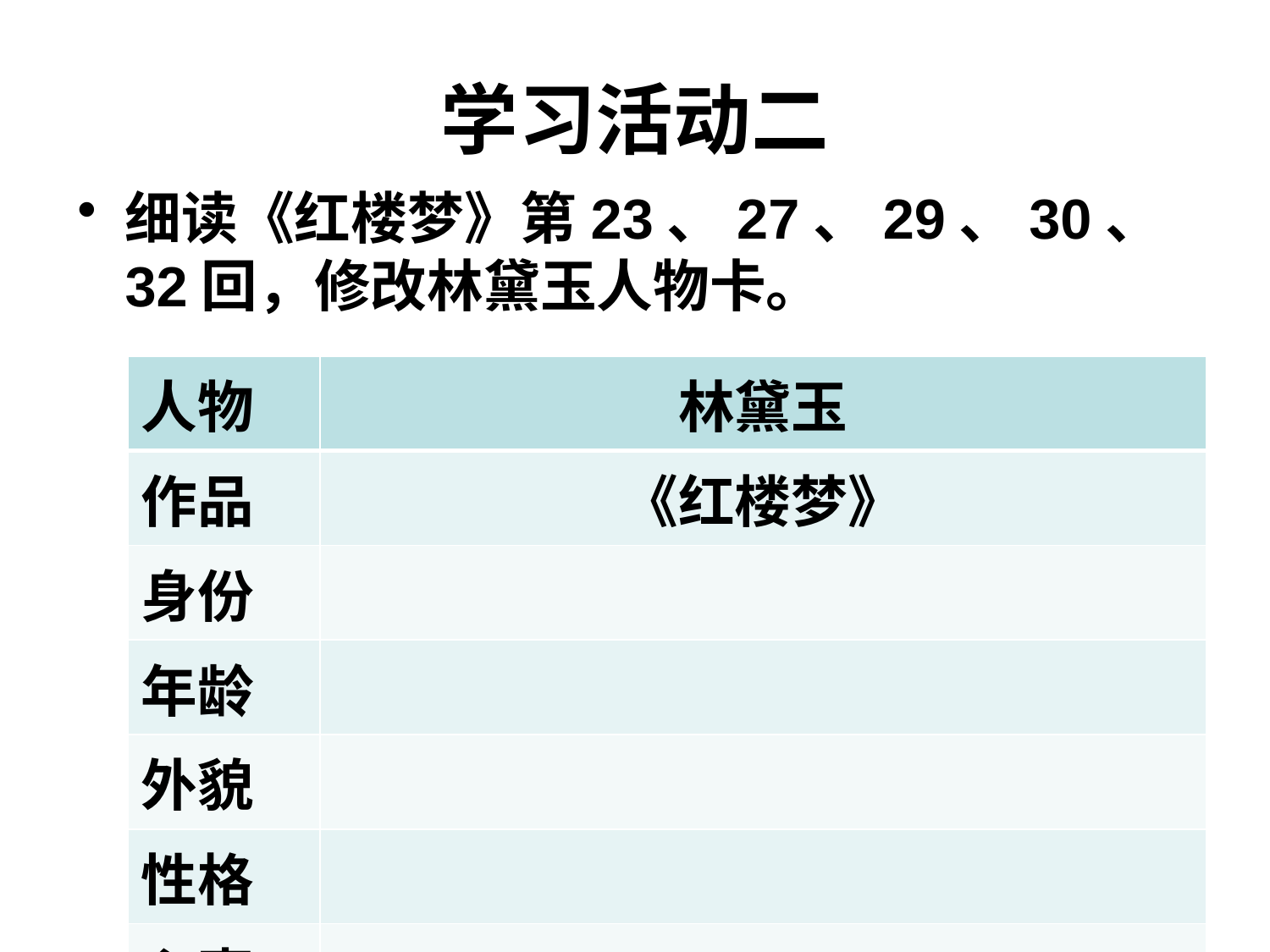

# 学习活动二
细读《红楼梦》第23、27、29、30、32回，修改林黛玉人物卡。

| 人物 | 林黛玉 |
| --- | --- |
| 作品 | 《红楼梦》 |
| 身份 |  |
| 年龄 |  |
| 外貌 |  |
| 性格 |  |
| 心事 |  |